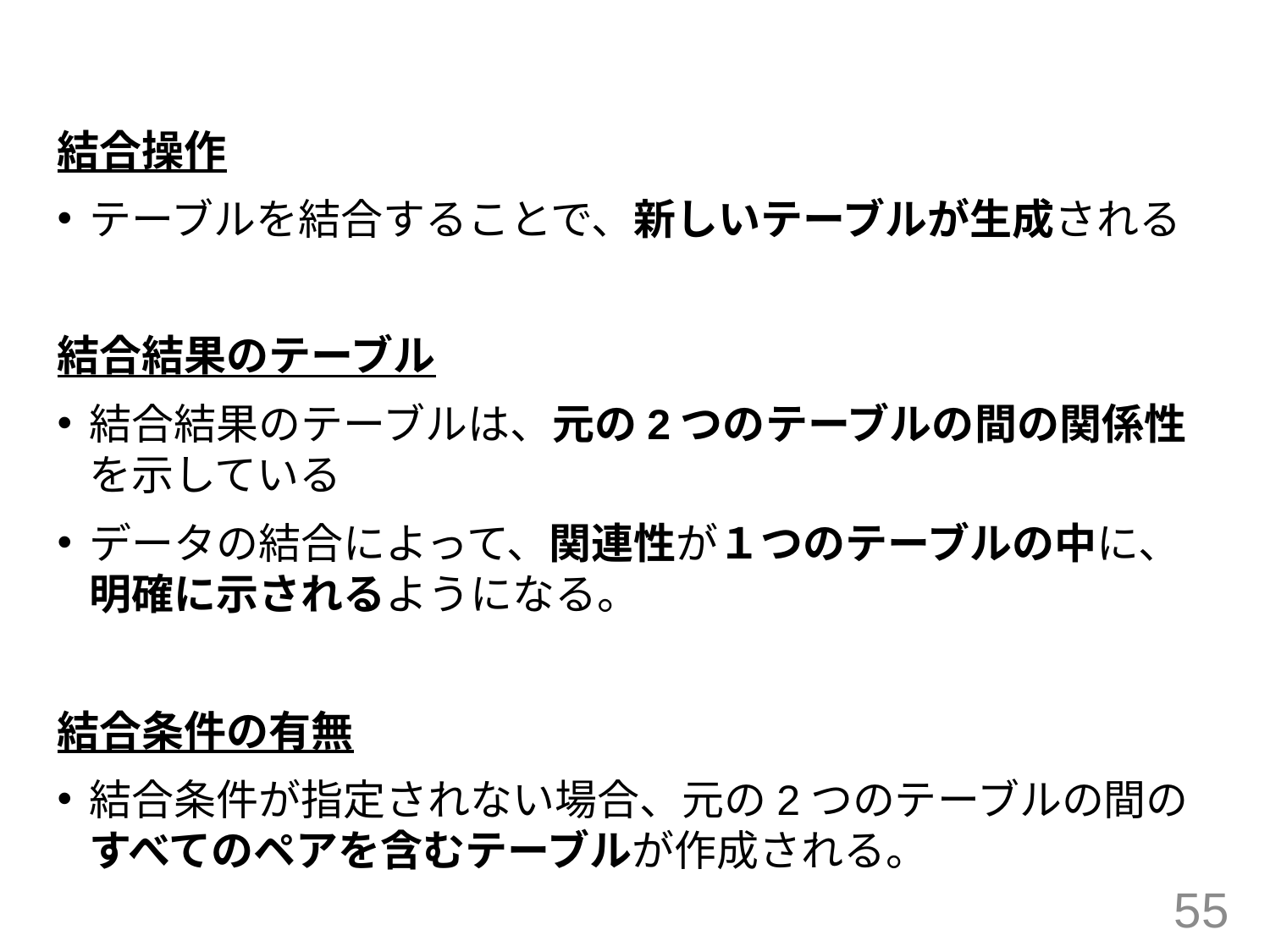

#
結合操作
テーブルを結合することで、新しいテーブルが生成される

結合結果のテーブル
結合結果のテーブルは、元の2つのテーブルの間の関係性を示している
データの結合によって、関連性が１つのテーブルの中に、明確に示されるようになる。

結合条件の有無
結合条件が指定されない場合、元の2つのテーブルの間のすべてのペアを含むテーブルが作成される。
55